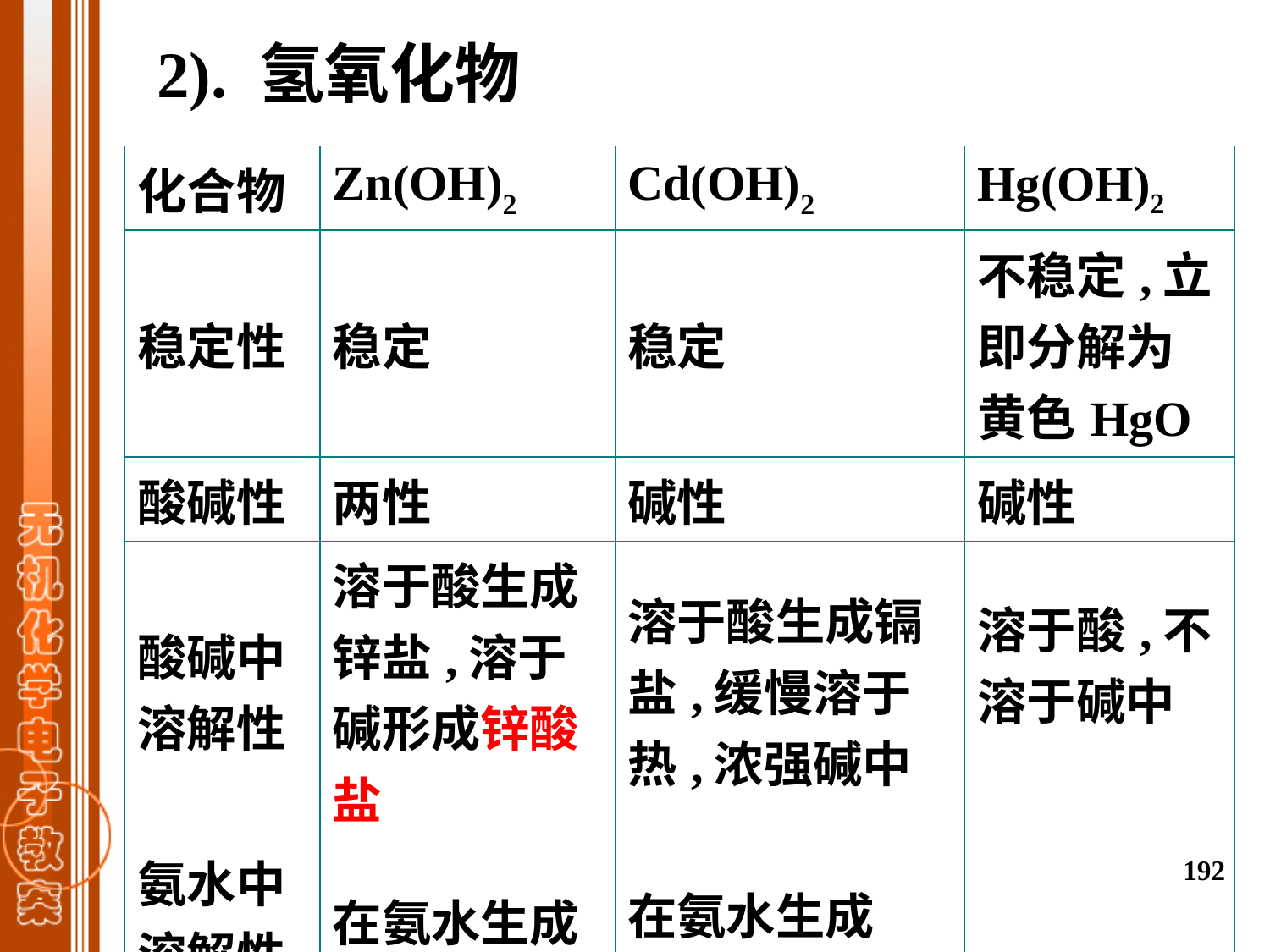

2). 氢氧化物
| 化合物 | Zn(OH)2 | Cd(OH)2 | Hg(OH)2 |
| --- | --- | --- | --- |
| 稳定性 | 稳定 | 稳定 | 不稳定,立即分解为黄色HgO |
| 酸碱性 | 两性 | 碱性 | 碱性 |
| 酸碱中溶解性 | 溶于酸生成锌盐,溶于碱形成锌酸盐 | 溶于酸生成镉盐,缓慢溶于热,浓强碱中 | 溶于酸,不溶于碱中 |
| 氨水中溶解性 (配位性) | 在氨水生成[Zn(NH3)4]2+配离子 | 在氨水生成[Cd(NH3)4]2+配离子 | 不溶(???) |
192